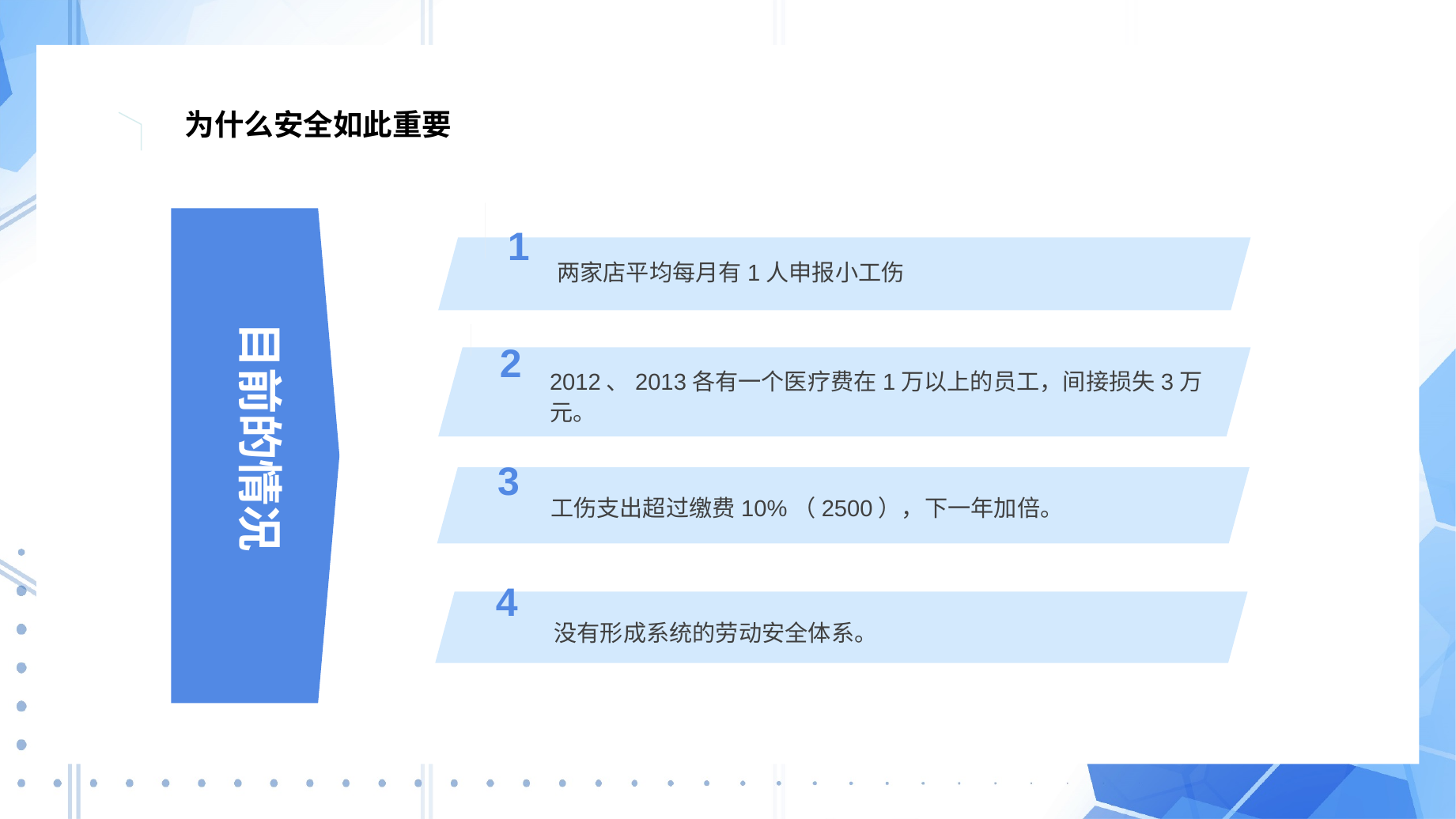

1
为什么安全如此重要

1

两家店平均每月有1人申报小工伤

目前的情况

2

2012、2013各有一个医疗费在1万以上的员工，间接损失3万元。

3

工伤支出超过缴费10%（2500），下一年加倍。

4

     没有形成系统的劳动安全体系。